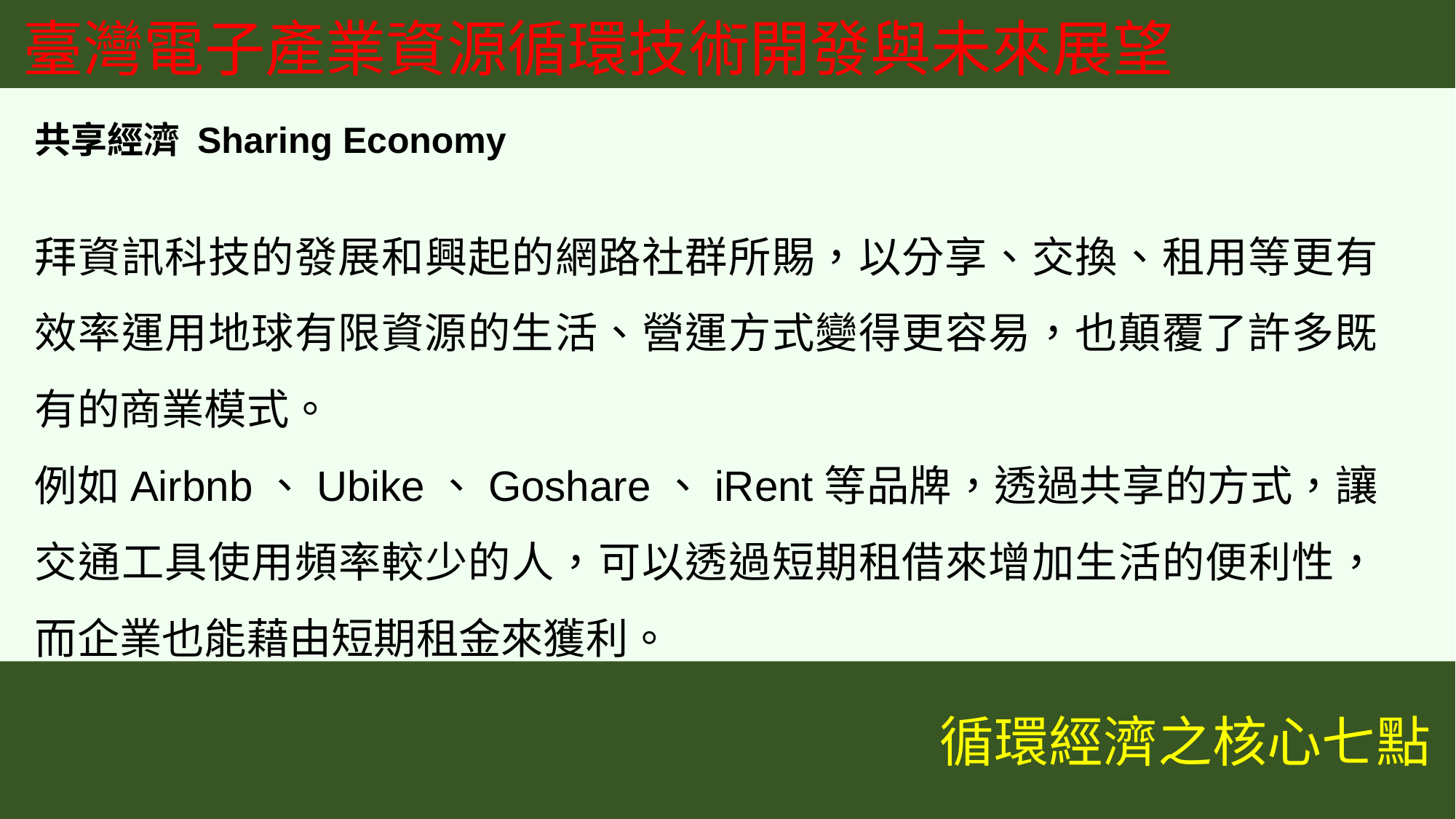

臺灣電子產業資源循環技術開發與未來展望
共享經濟 Sharing Economy

拜資訊科技的發展和興起的網路社群所賜，以分享、交換、租用等更有效率運用地球有限資源的生活、營運方式變得更容易，也顛覆了許多既有的商業模式。
例如Airbnb、Ubike、Goshare、iRent等品牌，透過共享的方式，讓交通工具使用頻率較少的人，可以透過短期租借來增加生活的便利性，而企業也能藉由短期租金來獲利。
循環經濟之核心七點